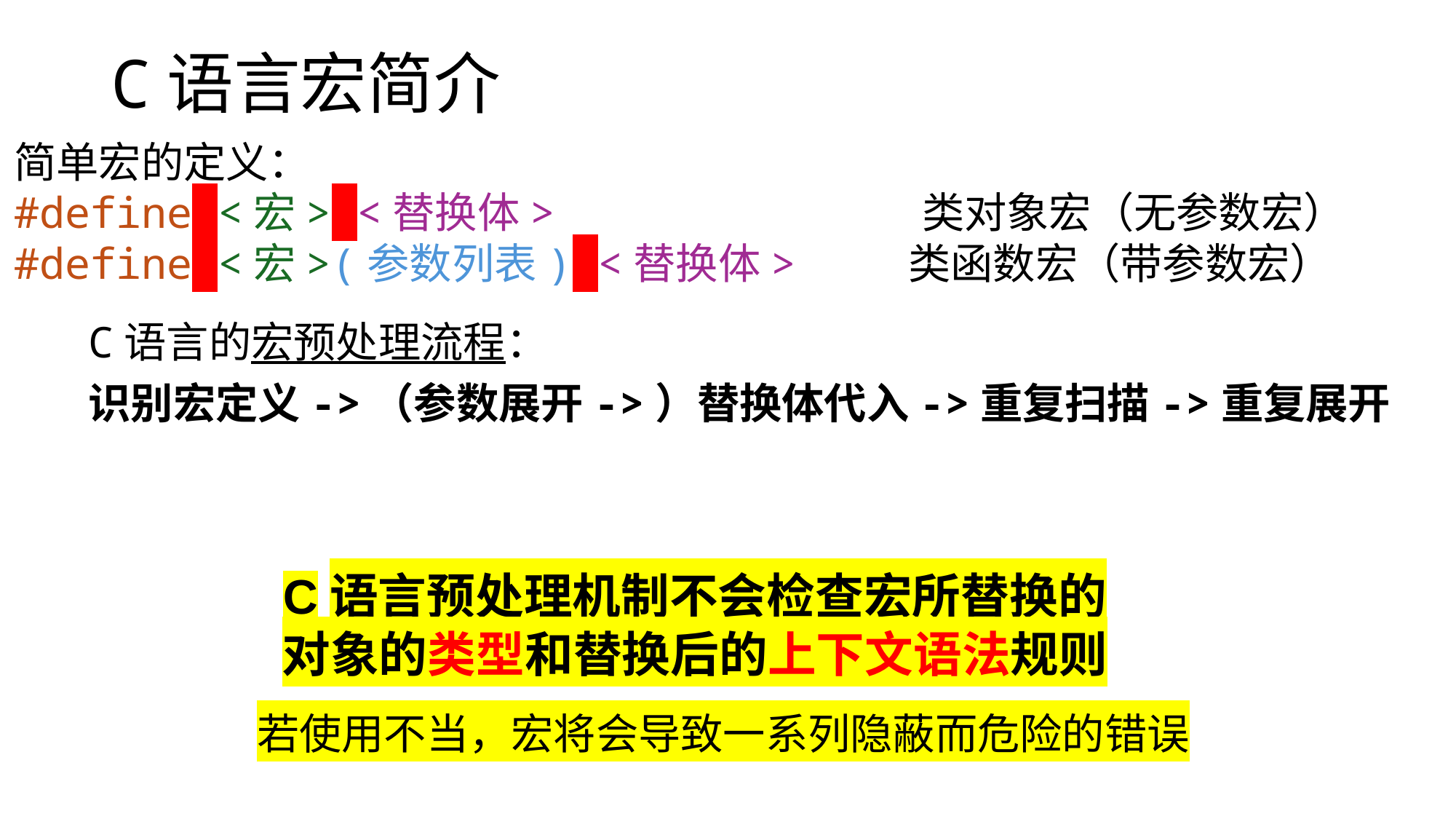

# C语言宏简介
简单宏的定义：
#define <宏> <替换体>              类对象宏（无参数宏）
#define <宏>(参数列表) <替换体>    类函数宏（带参数宏）

C语言的宏预处理流程：
识别宏定义->（参数展开->）替换体代入->重复扫描->重复展开
C语言预处理机制不会检查宏所替换的
对象的类型和替换后的上下文语法规则
若使用不当，宏将会导致一系列隐蔽而危险的错误